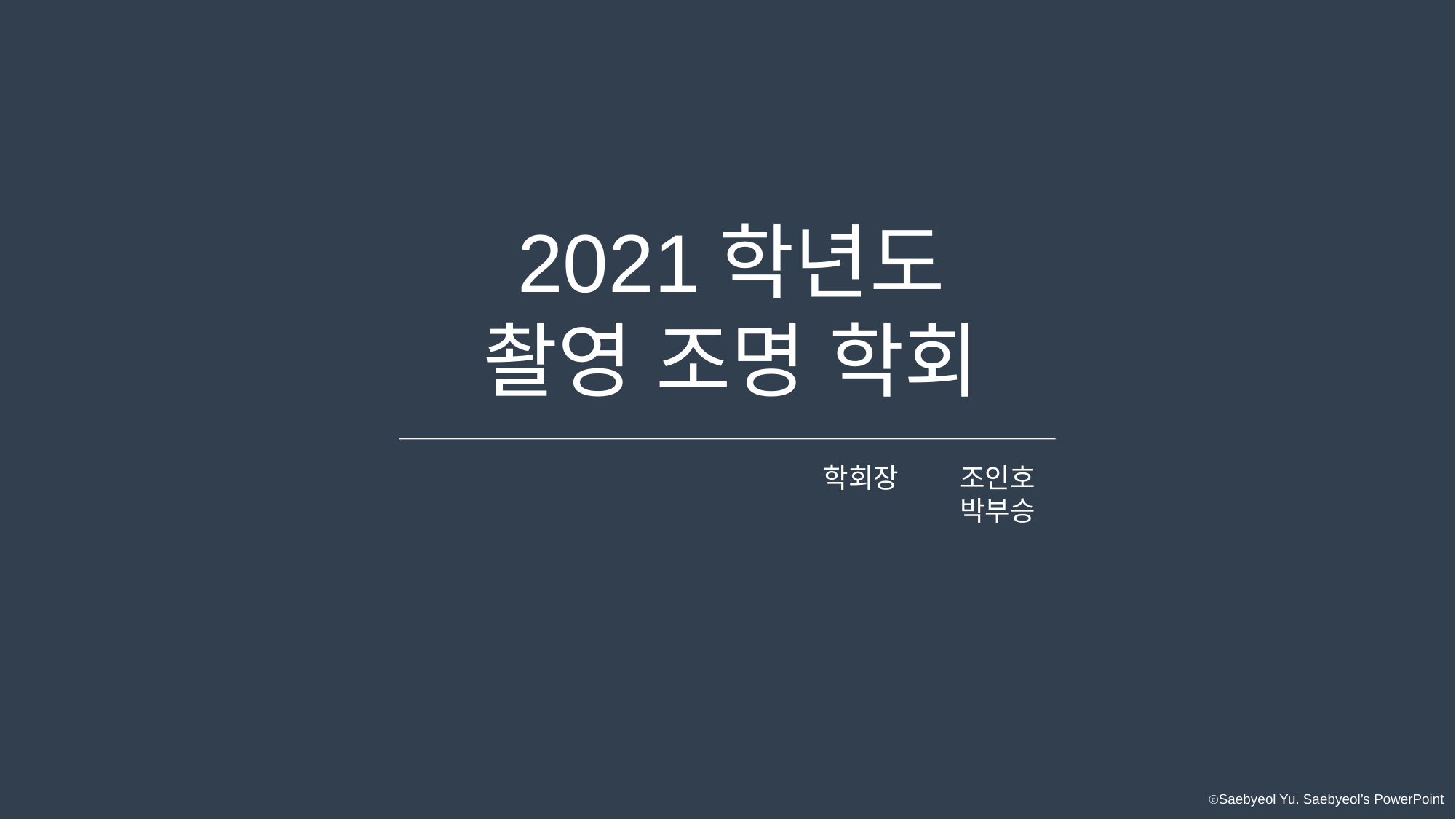

2021학년도
촬영 조명 학회

학회장        조인호
   박부승